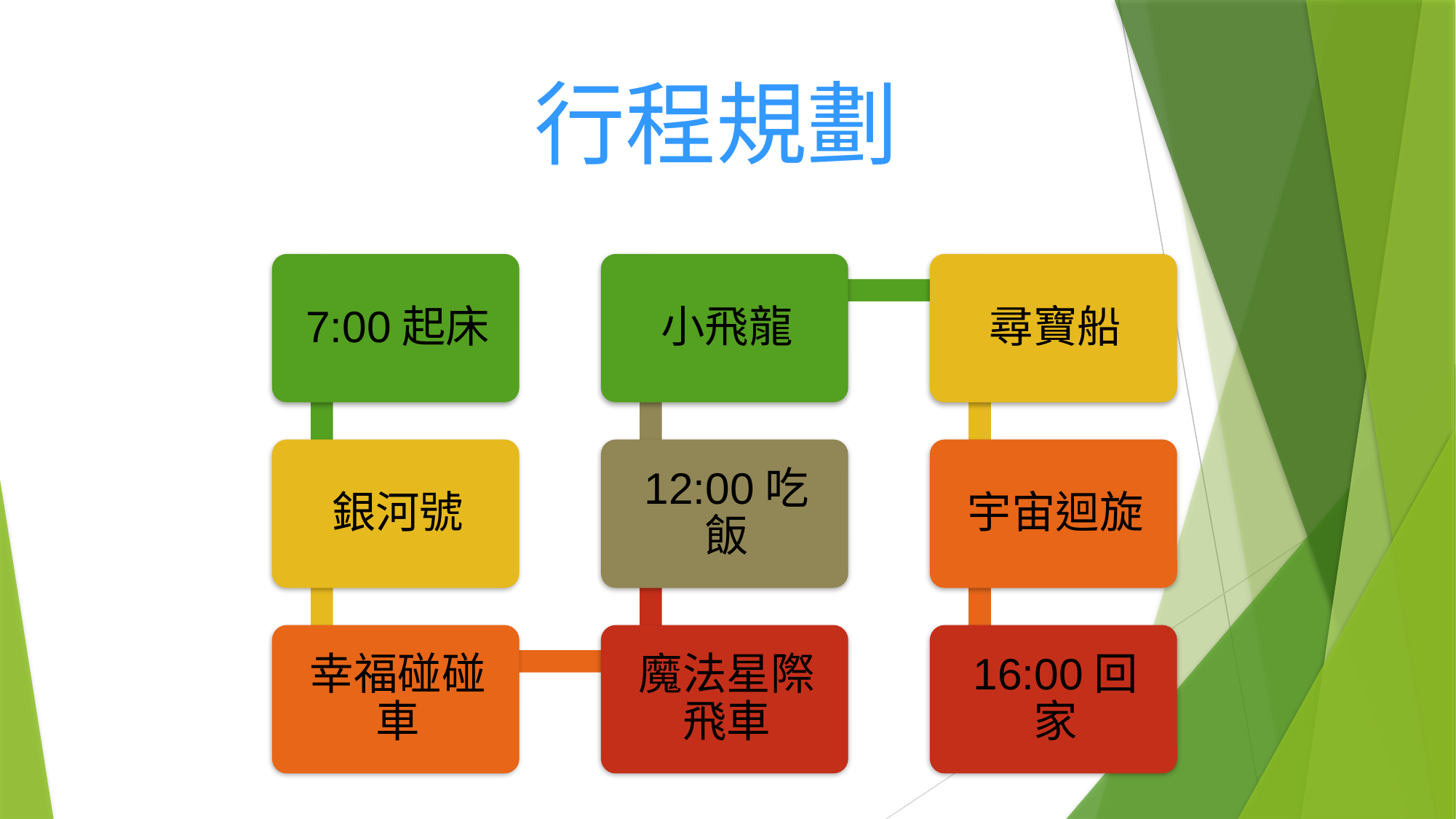

# 行程規劃
7:00起床
銀河號
幸福碰碰車
魔法星際飛車
12:00吃飯
小飛龍
尋寶船
宇宙迴旋
16:00回家